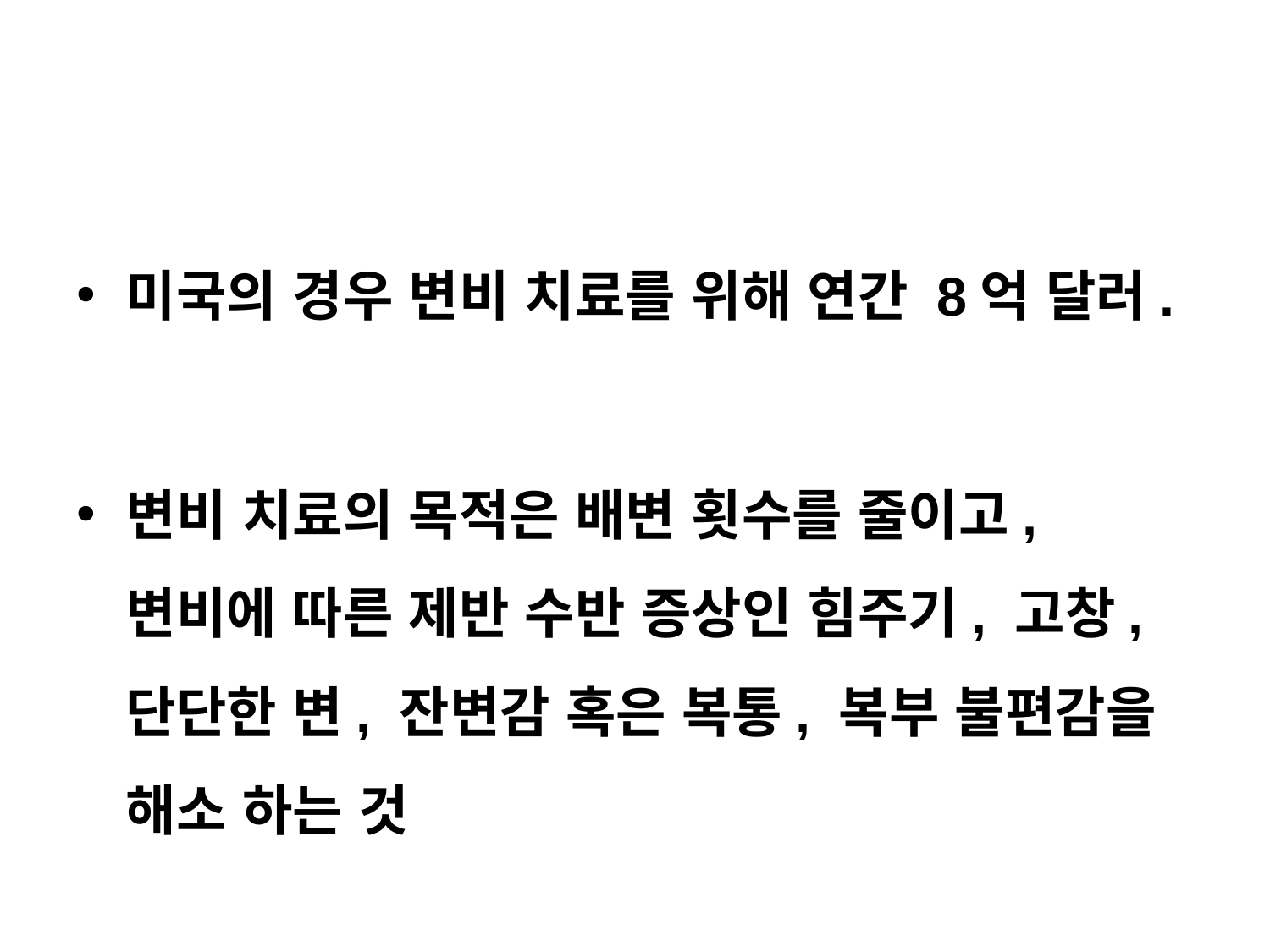

#
미국의 경우 변비 치료를 위해 연간 8억 달러.

변비 치료의 목적은 배변 횟수를 줄이고, 변비에 따른 제반 수반 증상인 힘주기, 고창, 단단한 변, 잔변감 혹은 복통, 복부 불편감을 해소 하는 것